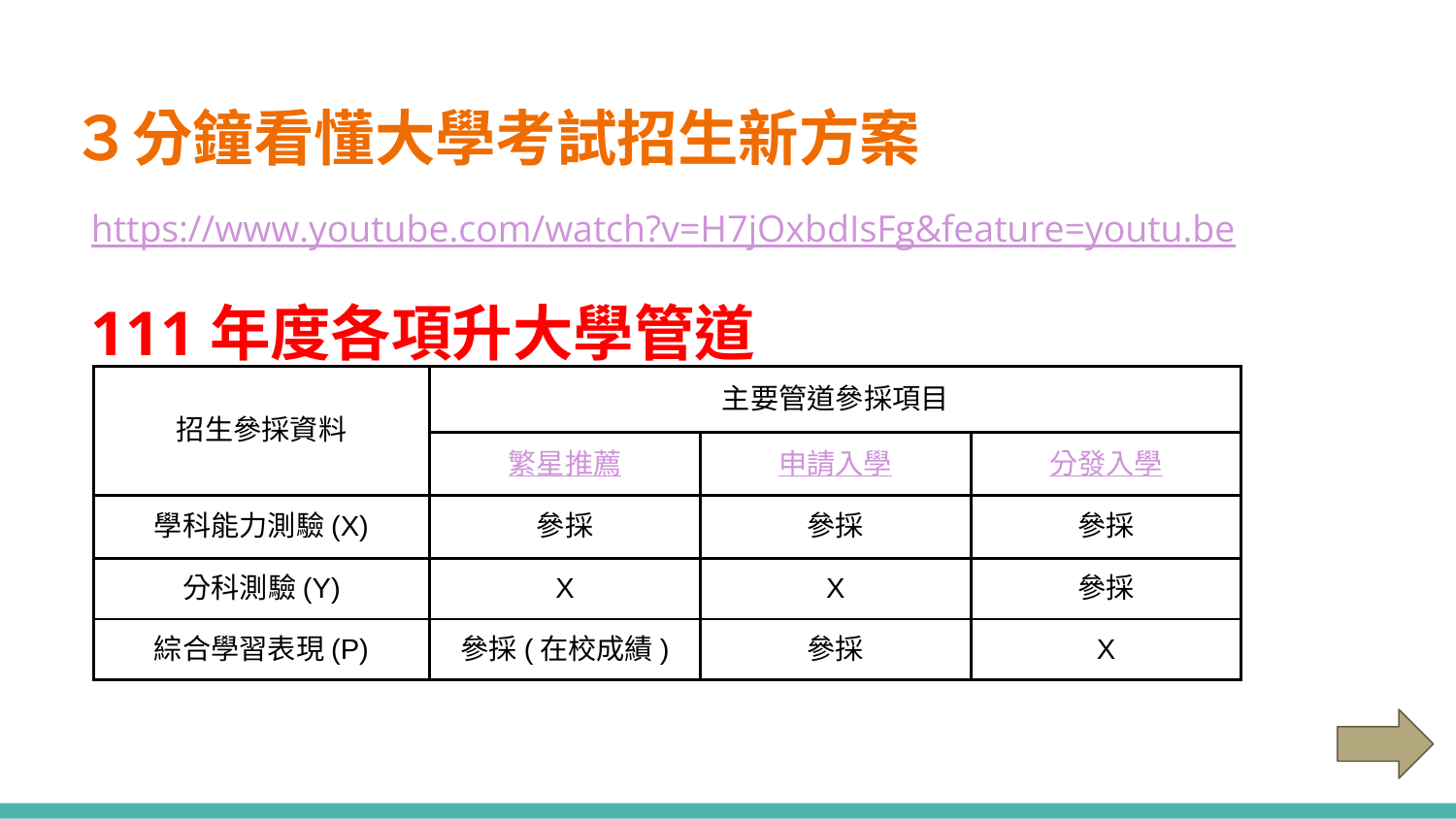

# ３分鐘看懂大學考試招生新方案
https://www.youtube.com/watch?v=H7jOxbdIsFg&feature=youtu.be
111年度各項升大學管道
| 招生參採資料 | 主要管道參採項目 |  |  |
| --- | --- | --- | --- |
|  | 繁星推薦 | 申請入學 | 分發入學 |
| 學科能力測驗(X) | 參採 | 參採 | 參採 |
| 分科測驗(Y) | X | X | 參採 |
| 綜合學習表現(P) | 參採(在校成績) | 參採 | X |